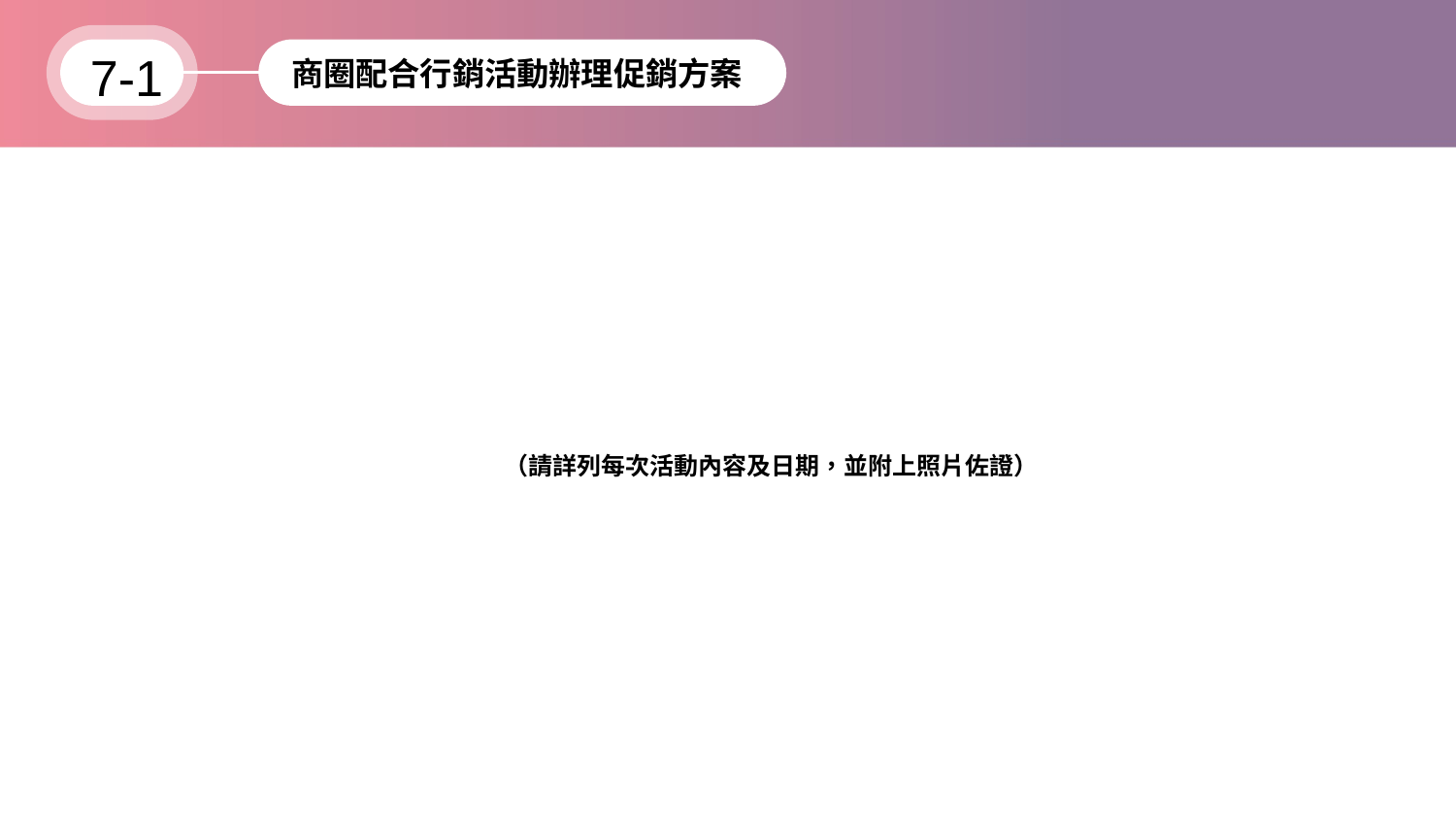

7-1

商圈配合行銷活動辦理促銷方案

（請詳列每次活動內容及日期，並附上照片佐證）